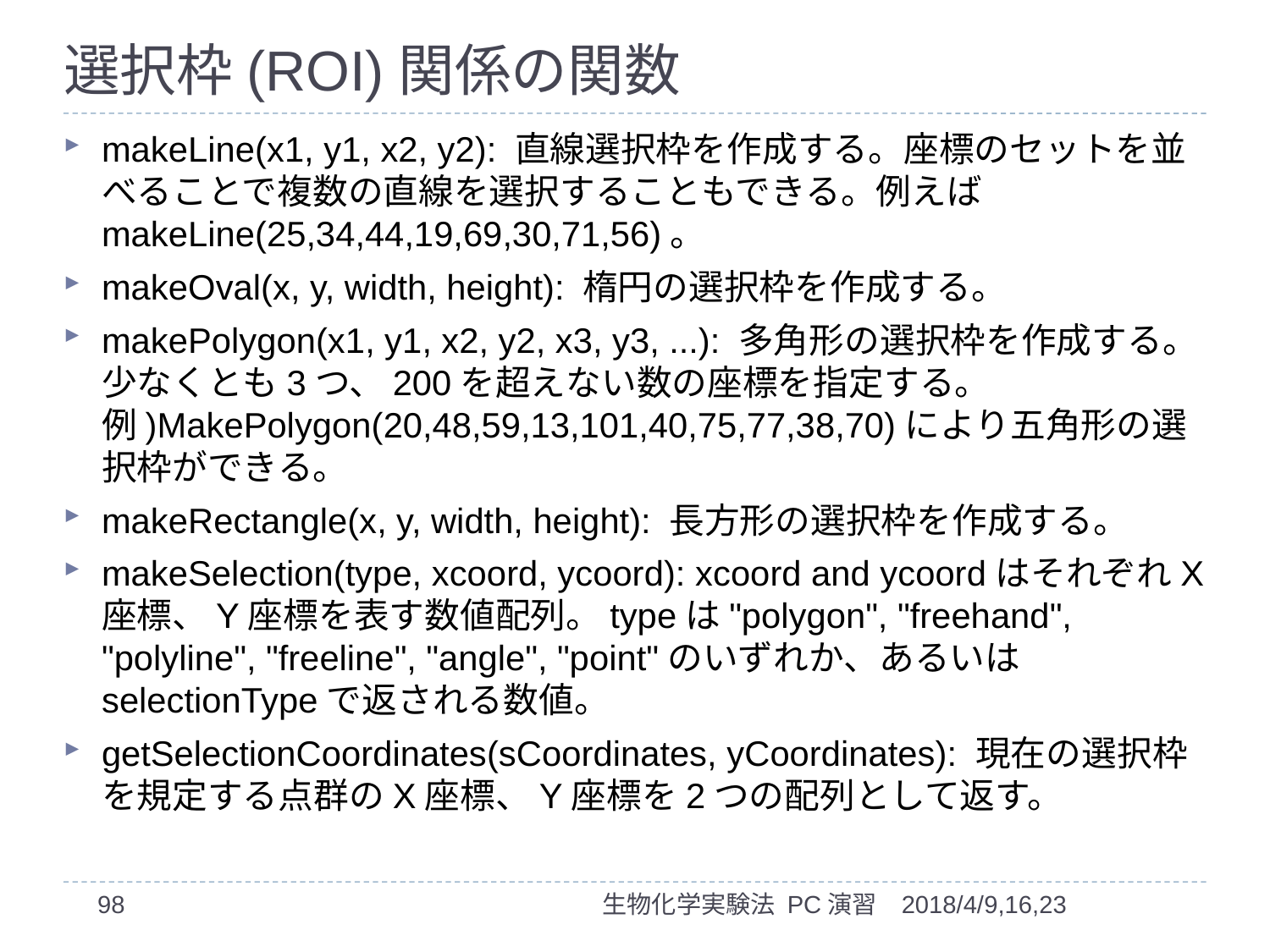

# 選択枠(ROI)関係の関数
makeLine(x1, y1, x2, y2): 直線選択枠を作成する。座標のセットを並べることで複数の直線を選択することもできる。例えばmakeLine(25,34,44,19,69,30,71,56)。
makeOval(x, y, width, height): 楕円の選択枠を作成する。
makePolygon(x1, y1, x2, y2, x3, y3, ...): 多角形の選択枠を作成する。少なくとも3つ、200を超えない数の座標を指定する。例)MakePolygon(20,48,59,13,101,40,75,77,38,70)により五角形の選択枠ができる。
makeRectangle(x, y, width, height): 長方形の選択枠を作成する。
makeSelection(type, xcoord, ycoord): xcoord and ycoordはそれぞれX座標、Y座標を表す数値配列。typeは"polygon", "freehand", "polyline", "freeline", "angle", "point"のいずれか、あるいはselectionTypeで返される数値。
getSelectionCoordinates(sCoordinates, yCoordinates): 現在の選択枠を規定する点群のX座標、Y座標を2つの配列として返す。

98
生物化学実験法 PC演習
2018/4/9,16,23